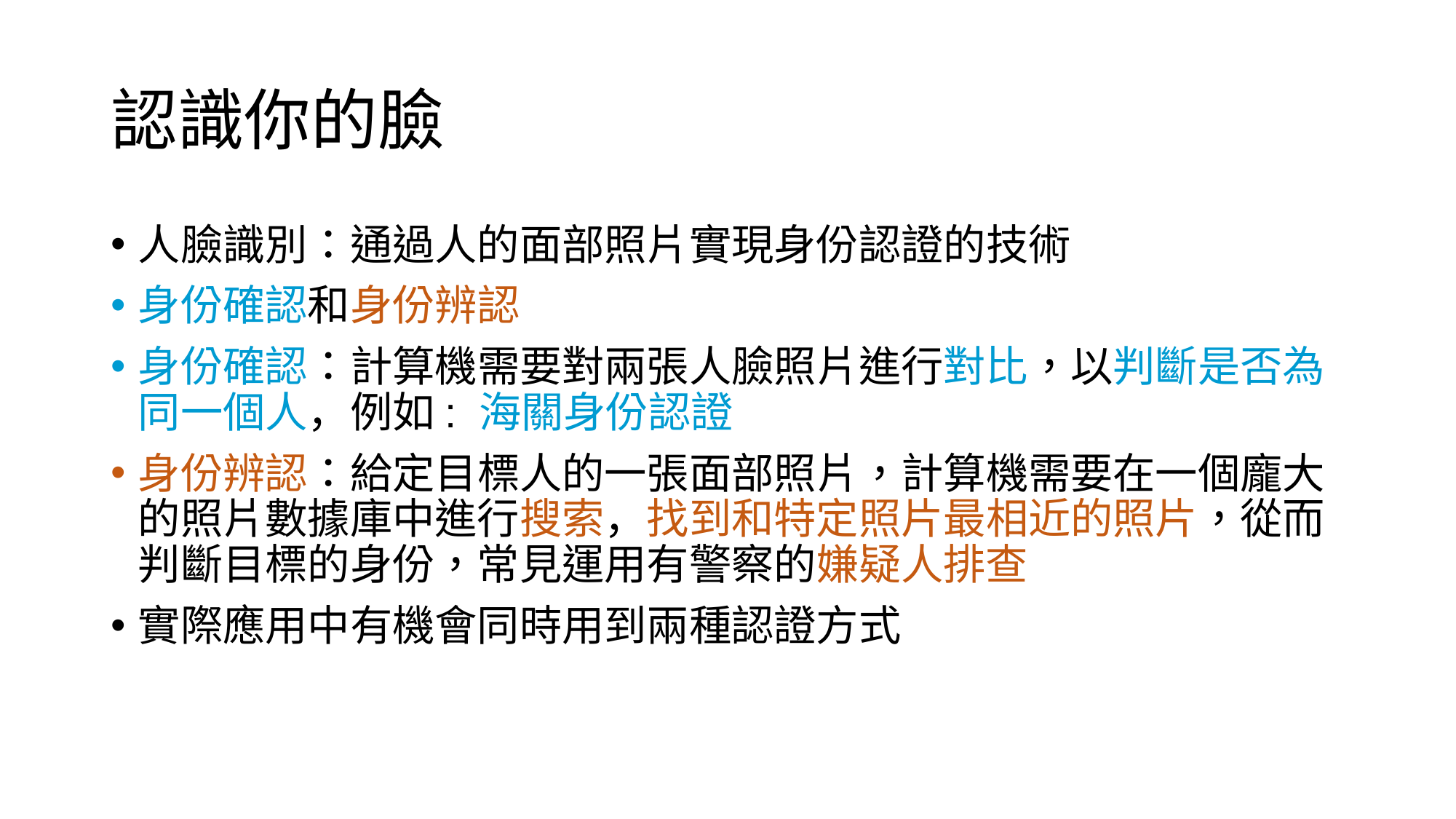

# 認識你的臉
人臉識別：通過人的面部照片實現身份認證的技術​
身份確認和身份辨認
身份確認：計算機需要對兩張人臉照片進行對比，以判斷是否為同一個人，例如: 海關身份認證
身份辨認：給定目標人的一張面部照片，計算機需要在一個龐大的照片數據庫中進行搜索，找到和特定照片最相近的照片，從而判斷目標的身份，常見運用有警察的嫌疑人排查
實際應用中有機會同時用到兩種認證方式​